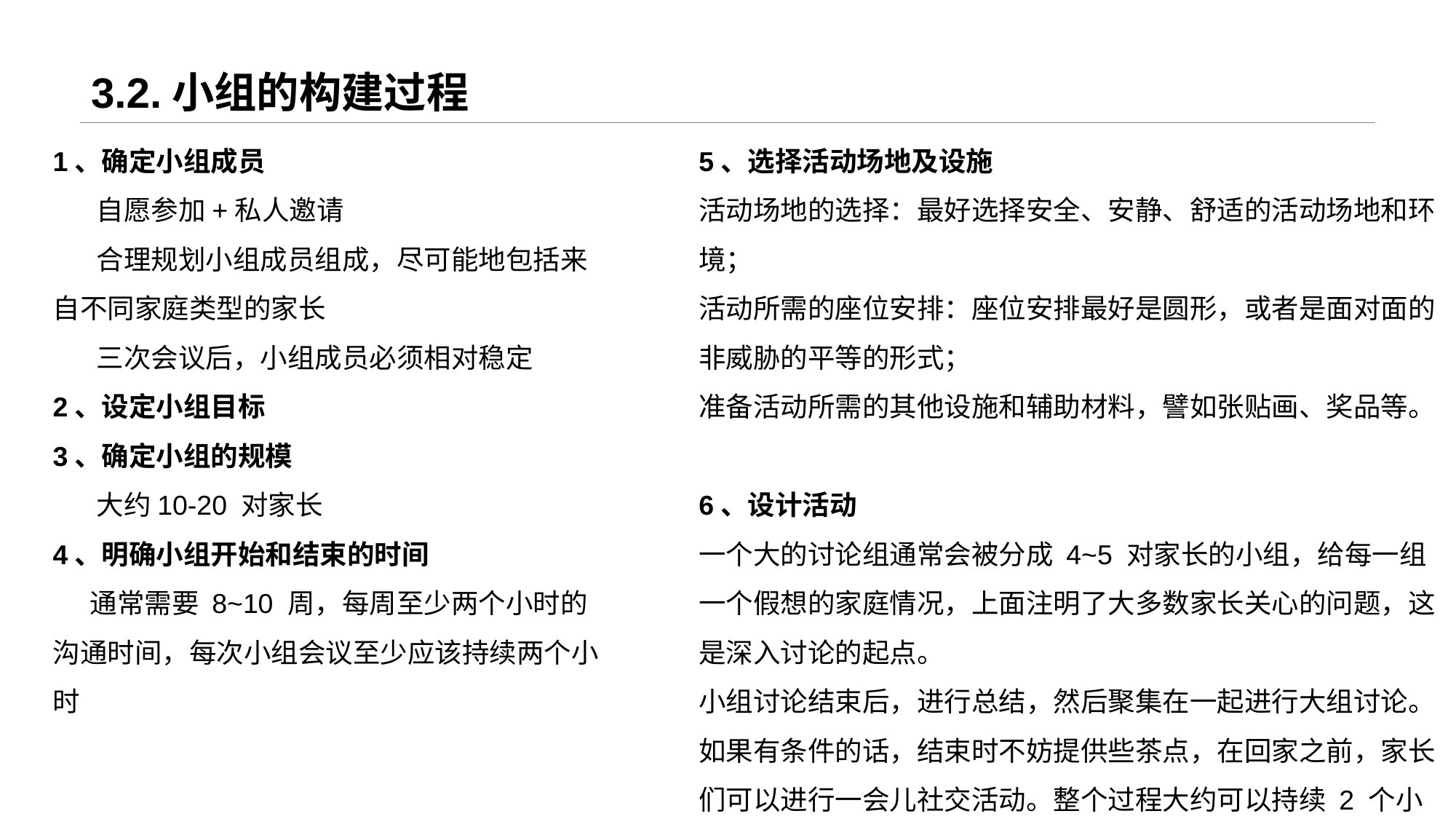

# 3.2.小组的构建过程
1、确定小组成员
      自愿参加+私人邀请
      合理规划小组成员组成，尽可能地包括来自不同家庭类型的家长
      三次会议后，小组成员必须相对稳定
2、设定小组目标
3、确定小组的规模
      大约10-20 对家长
4、明确小组开始和结束的时间
     通常需要 8~10 周，每周至少两个小时的沟通时间，每次小组会议至少应该持续两个小时

5、选择活动场地及设施
活动场地的选择：最好选择安全、安静、舒适的活动场地和环境；
活动所需的座位安排：座位安排最好是圆形，或者是面对面的非威胁的平等的形式；
准备活动所需的其他设施和辅助材料，譬如张贴画、奖品等。

6、设计活动
一个大的讨论组通常会被分成 4~5 对家长的小组，给每一组一个假想的家庭情况，上面注明了大多数家长关心的问题，这是深入讨论的起点。
小组讨论结束后，进行总结，然后聚集在一起进行大组讨论。如果有条件的话，结束时不妨提供些茶点，在回家之前，家长们可以进行一会儿社交活动。整个过程大约可以持续 2 个小时。